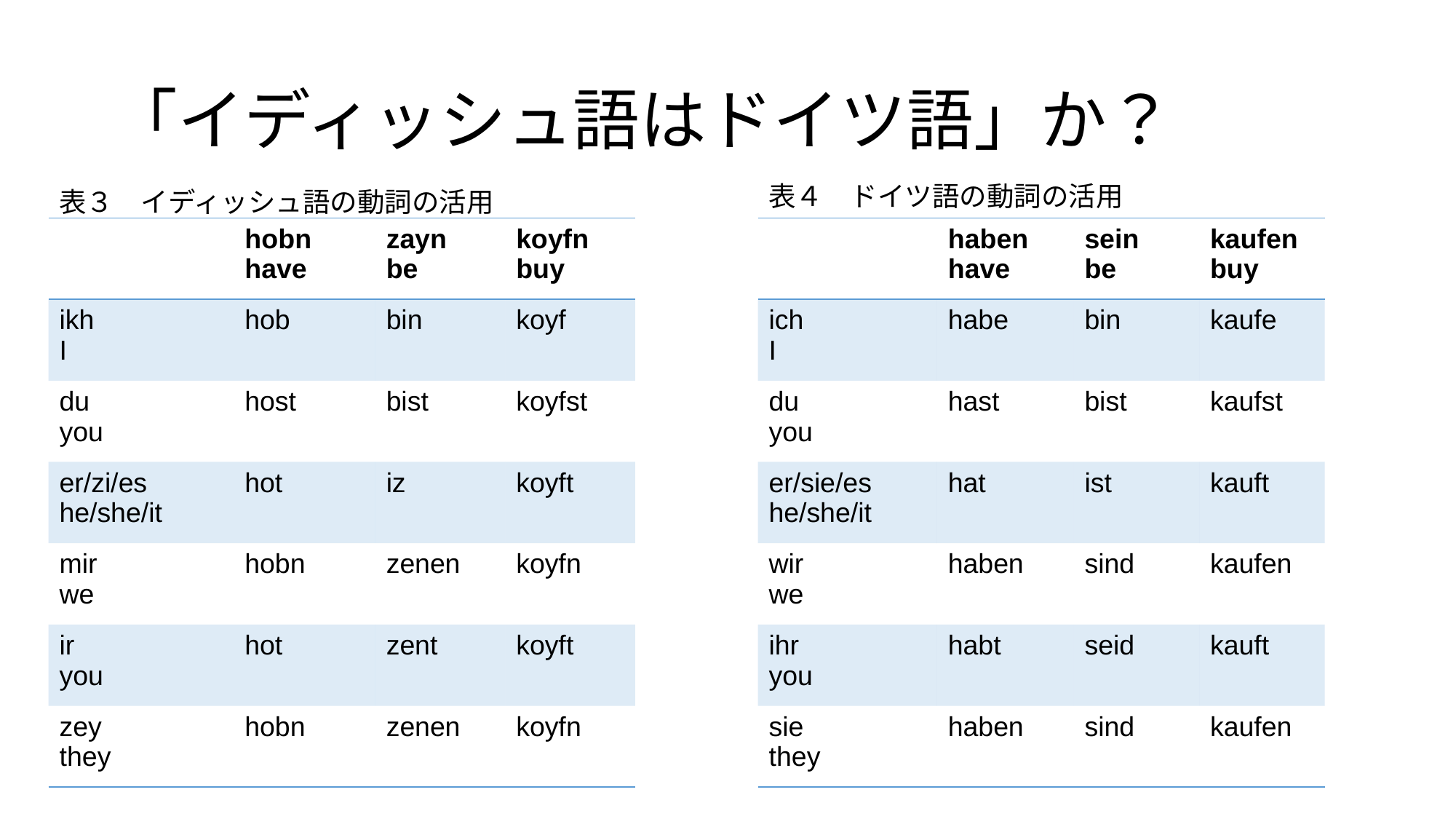

# 「イディッシュ語はドイツ語」か？
表４　ドイツ語の動詞の活用
表３　イディッシュ語の動詞の活用
|  | hobn have | zayn be | koyfn buy |
| --- | --- | --- | --- |
| ikh I | hob | bin | koyf |
| du you | host | bist | koyfst |
| er/zi/es he/she/it | hot | iz | koyft |
| mir we | hobn | zenen | koyfn |
| ir you | hot | zent | koyft |
| zey they | hobn | zenen | koyfn |
|  | haben have | sein be | kaufen buy |
| --- | --- | --- | --- |
| ich I | habe | bin | kaufe |
| du you | hast | bist | kaufst |
| er/sie/es he/she/it | hat | ist | kauft |
| wir we | haben | sind | kaufen |
| ihr you | habt | seid | kauft |
| sie they | haben | sind | kaufen |